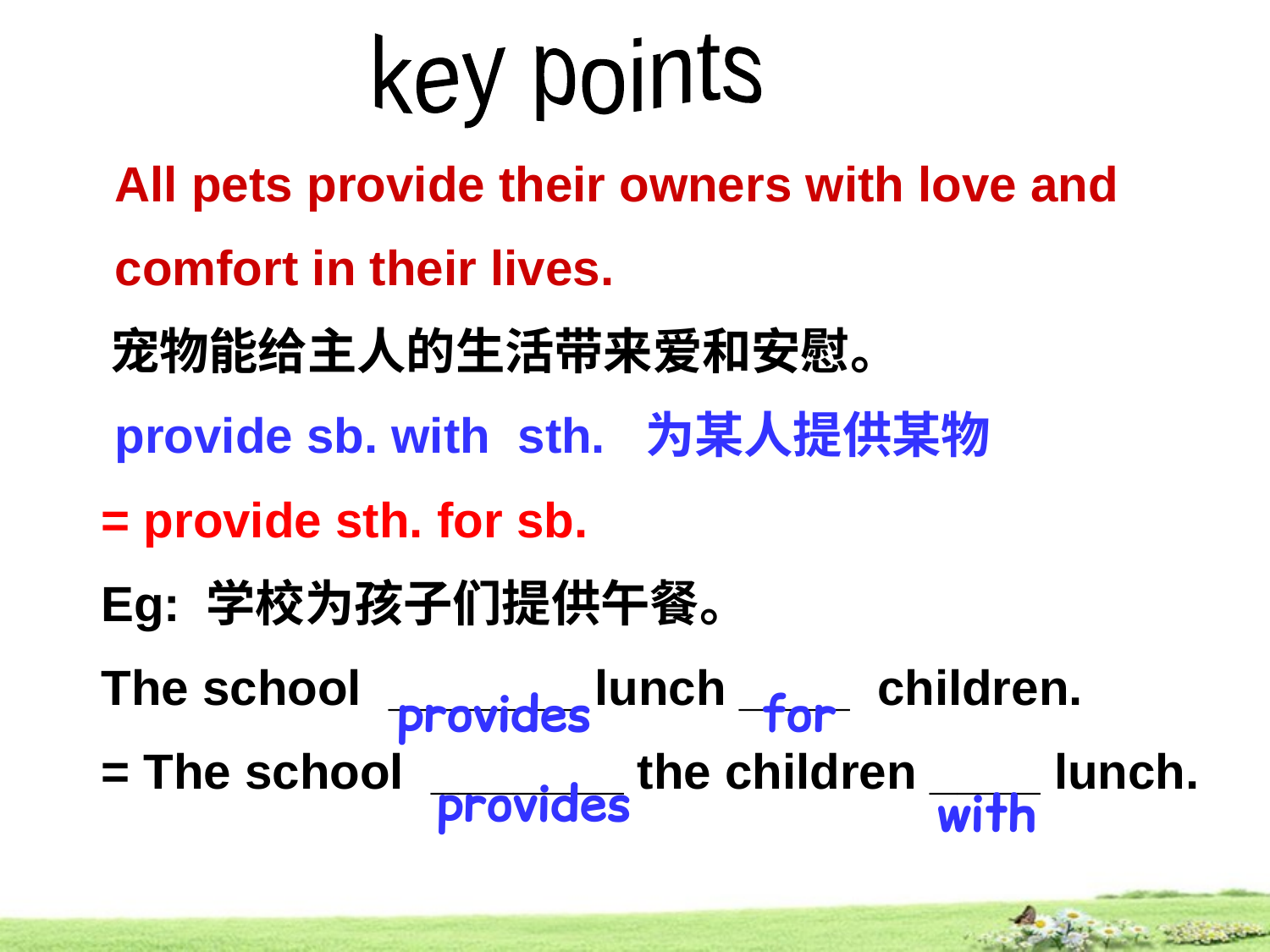

key points
  All pets provide their owners with love and
  comfort in their lives.
 宠物能给主人的生活带来爱和安慰。
  provide sb. with  sth.  为某人提供某物
 = provide sth. for sb.
 Eg: 学校为孩子们提供午餐。
 The school  _______ lunch ____  children.
 = The school  _______ the children ____ lunch.
provides
 for
provides
with